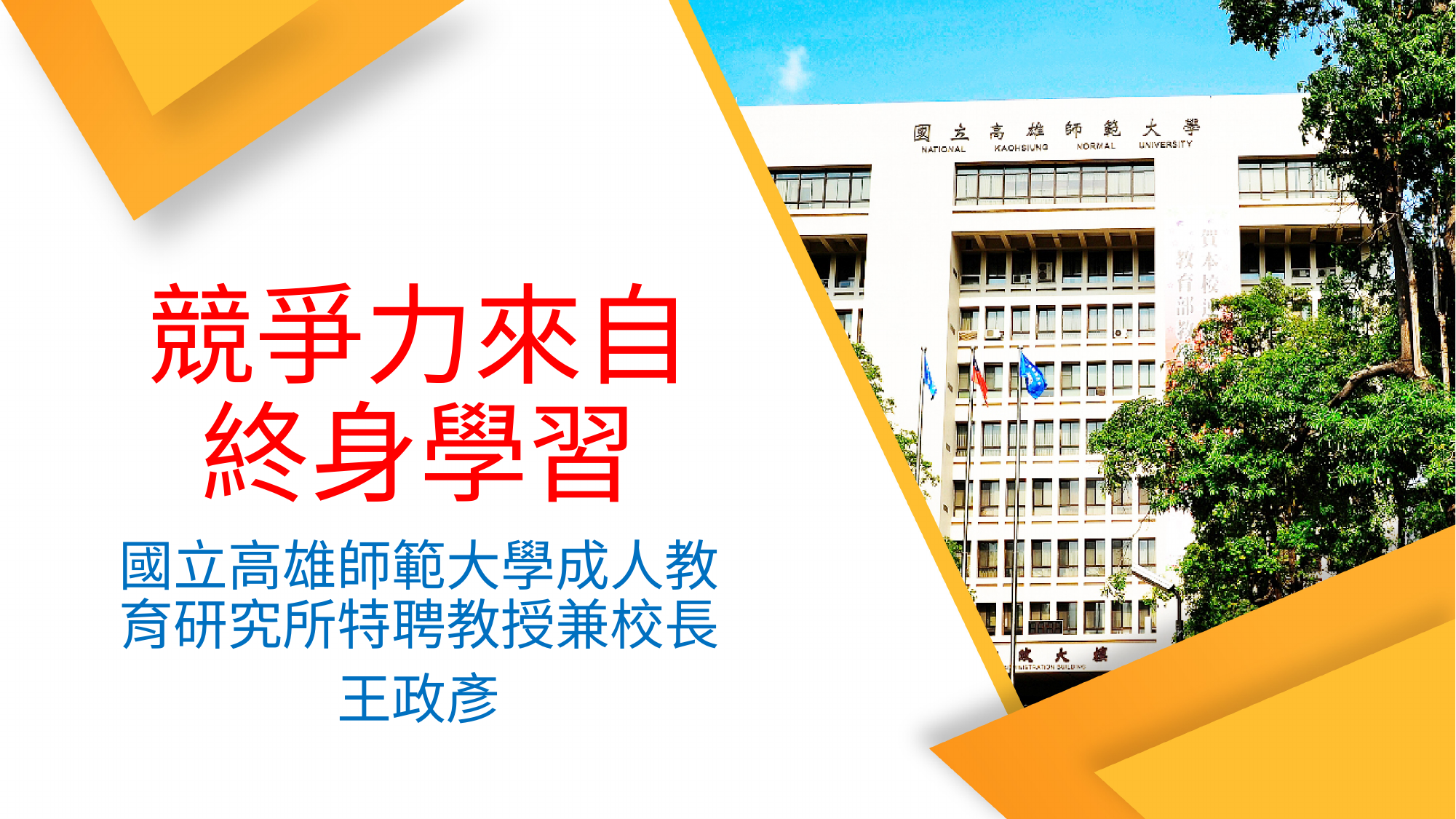

# 競爭力來自終身學習
國立高雄師範大學成人教育研究所特聘教授兼校長
王政彥